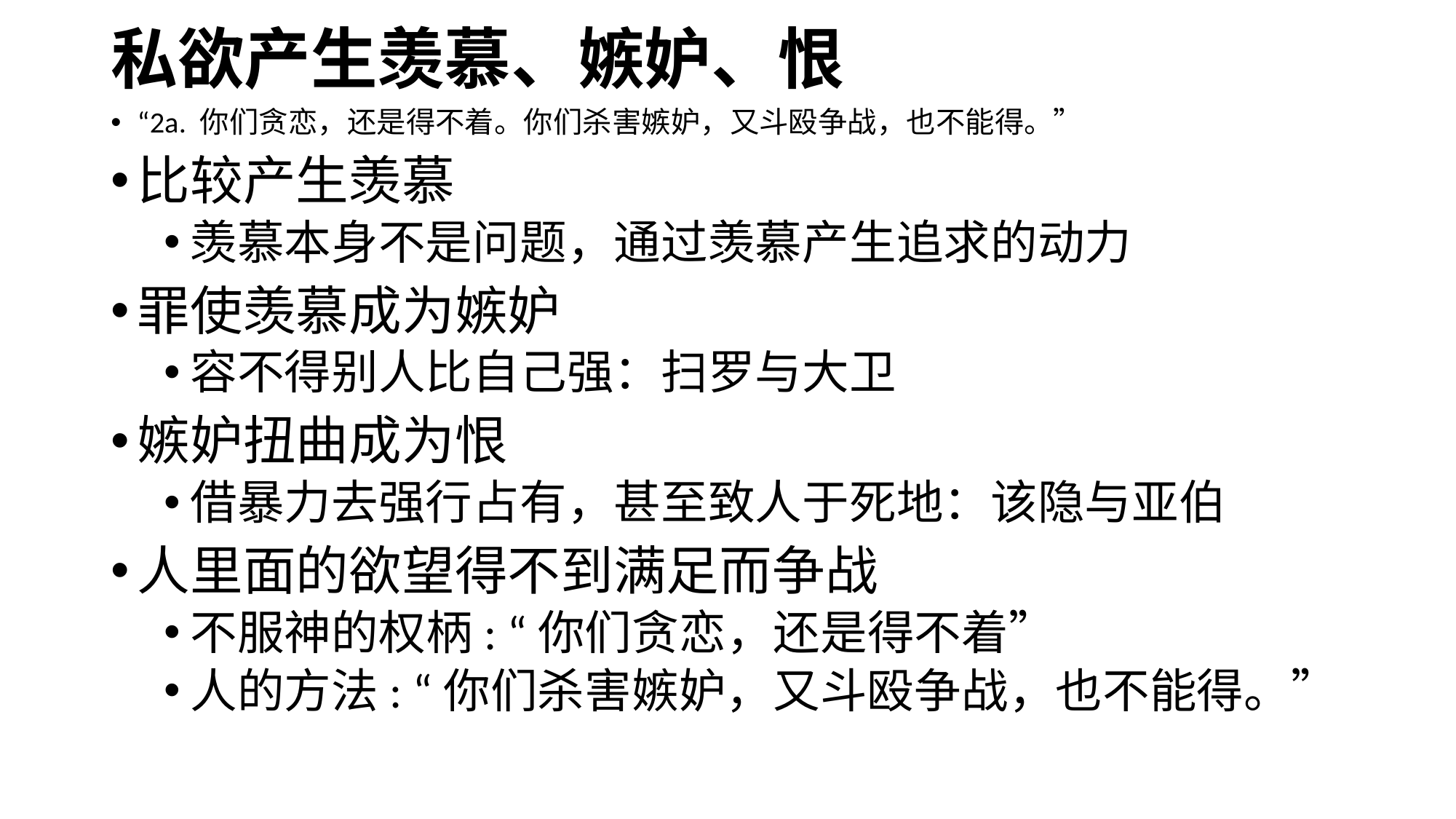

# 私欲产生羡慕、嫉妒、恨
“2a. 你们贪恋，还是得不着。你们杀害嫉妒，又斗殴争战，也不能得。”
比较产生羡慕
羡慕本身不是问题，通过羡慕产生追求的动力
罪使羡慕成为嫉妒
容不得别人比自己强：扫罗与大卫
嫉妒扭曲成为恨
借暴力去强行占有，甚至致人于死地：该隐与亚伯
人里面的欲望得不到满足而争战
不服神的权柄: “你们贪恋，还是得不着”
人的方法: “你们杀害嫉妒，又斗殴争战，也不能得。”